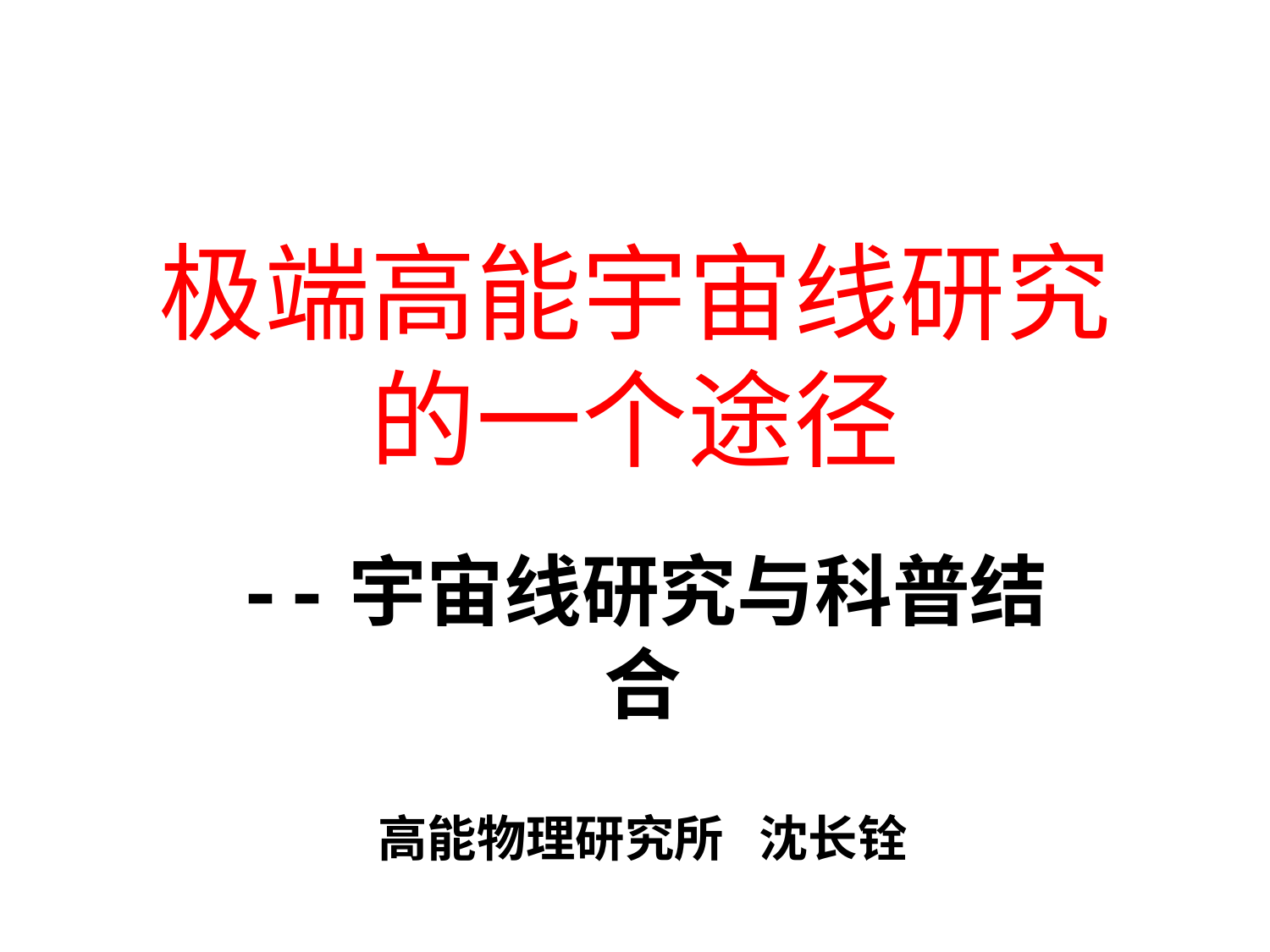

# 极端高能宇宙线研究的一个途径
--宇宙线研究与科普结合

高能物理研究所	沈长铨